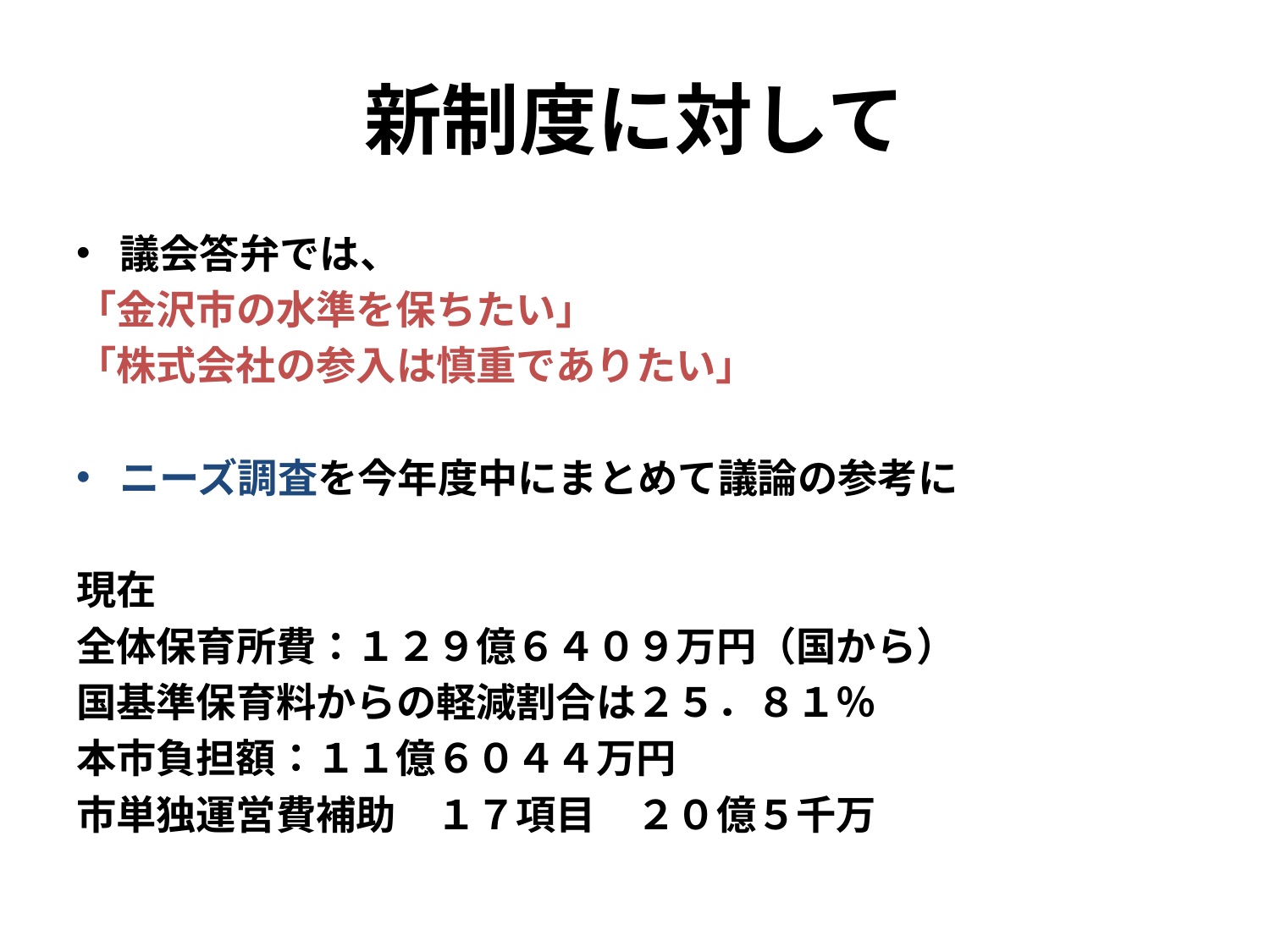

# 新制度に対して
議会答弁では、
「金沢市の水準を保ちたい」
「株式会社の参入は慎重でありたい」

ニーズ調査を今年度中にまとめて議論の参考に

現在
全体保育所費：１２９億６４０９万円（国から）
国基準保育料からの軽減割合は２５．８１％
本市負担額：１１億６０４４万円
市単独運営費補助　１７項目　２０億５千万